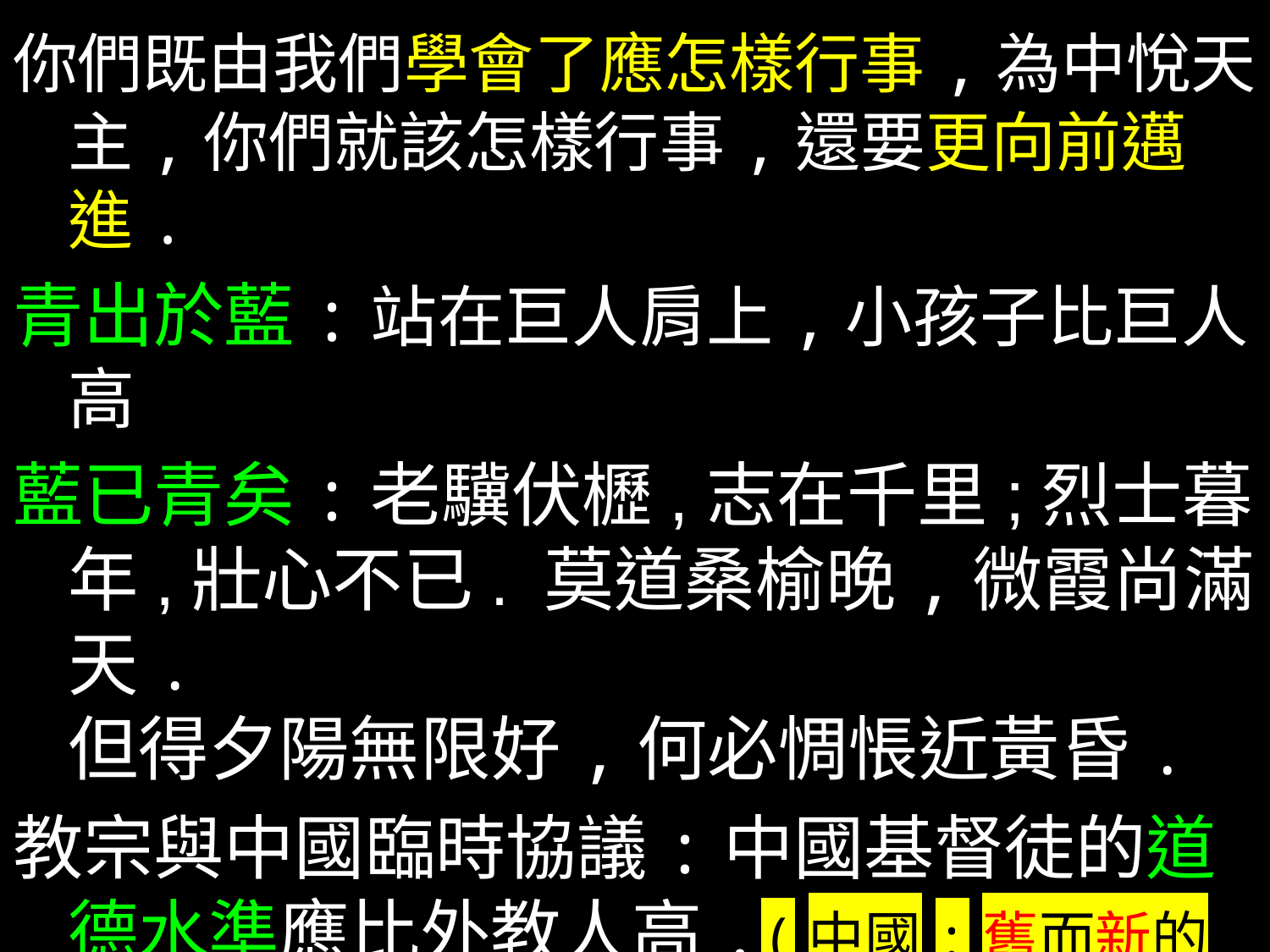

你們既由我們學會了應怎樣行事,為中悅天主,你們就該怎樣行事,還要更向前邁進.
青出於藍:站在巨人肩上,小孩子比巨人高
藍已青矣:老驥伏櫪,志在千里;烈士暮年,壯心不已. 莫道桑榆晚,微霞尚滿天.
但得夕陽無限好,何必惆悵近黃昏.
教宗與中國臨時協議:中國基督徒的道德水準應比外教人高.(中國:舊而新的教會)
舊:從宗徒傳下來/教宗; 新:扎根梵二,創建新世界